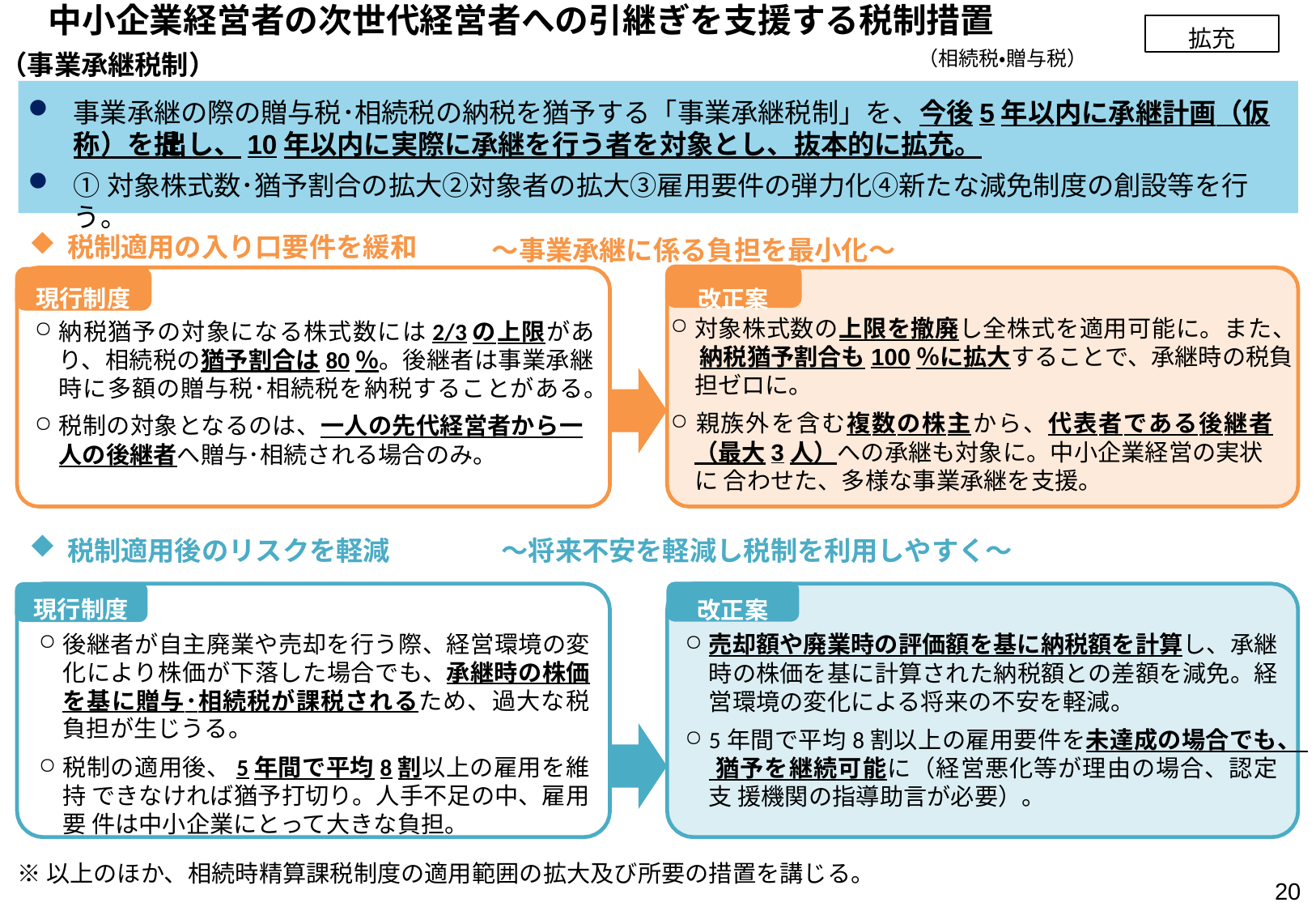

# 中小企業経営者の次世代経営者への引継ぎを支援する税制措置
拡充
（相続税・贈与税）
（事業承継税制）

事業承継の際の贈与税･相続税の納税を猶予する「事業承継税制」を、今後5年以内に承継計画（仮称）を提 出し、10年以内に実際に承継を行う者を対象とし、抜本的に拡充。
①対象株式数･猶予割合の拡大②対象者の拡大③雇用要件の弾力化④新たな減免制度の創設等を行う。
税制適用の入り口要件を緩和
現行制度
～事業承継に係る負担を最小化～
改正案

対象株式数の上限を撤廃し全株式を適用可能に。また、 納税猶予割合も100％に拡大することで、承継時の税負 担ゼロに。
親族外を含む複数の株主から、代表者である後継者
（最大3人）への承継も対象に。中小企業経営の実状に 合わせた、多様な事業承継を支援。
納税猶予の対象になる株式数には2/3の上限があ り、相続税の猶予割合は80％。後継者は事業承継 時に多額の贈与税･相続税を納税することがある。
税制の対象となるのは、一人の先代経営者から一 人の後継者へ贈与･相続される場合のみ。

税制適用後のリスクを軽減	～将来不安を軽減し税制を利用しやすく～

改正案
売却額や廃業時の評価額を基に納税額を計算し、承継 時の株価を基に計算された納税額との差額を減免。経 営環境の変化による将来の不安を軽減。
5年間で平均8割以上の雇用要件を未達成の場合でも、 猶予を継続可能に（経営悪化等が理由の場合、認定支 援機関の指導助言が必要）。
現行制度
後継者が自主廃業や売却を行う際、経営環境の変 化により株価が下落した場合でも、承継時の株価 を基に贈与･相続税が課税されるため、過大な税 負担が生じうる。
税制の適用後、5年間で平均8割以上の雇用を維持 できなければ猶予打切り。人手不足の中、雇用要 件は中小企業にとって大きな負担。

※以上のほか、相続時精算課税制度の適用範囲の拡大及び所要の措置を講じる。
20